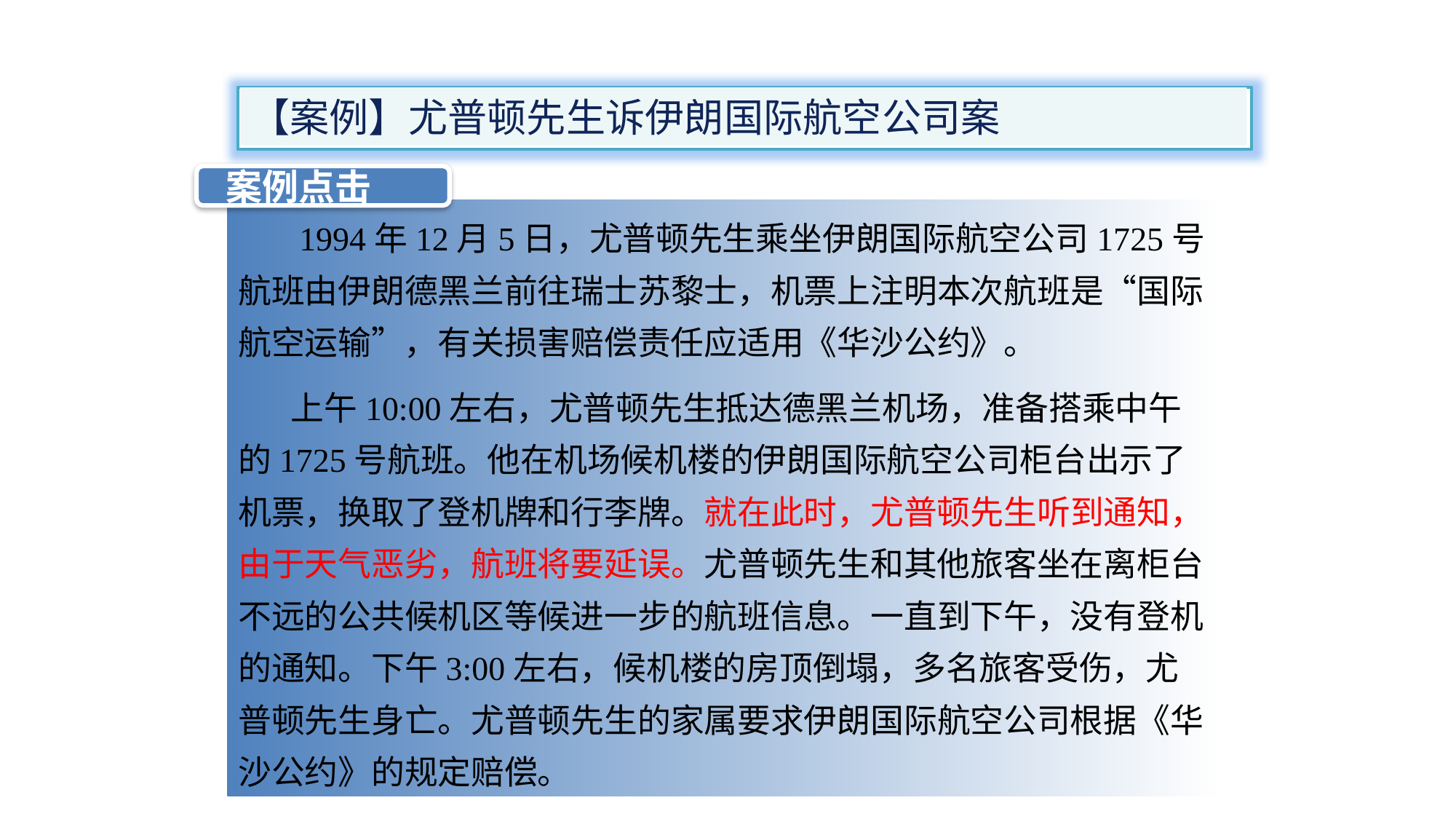

【案例】尤普顿先生诉伊朗国际航空公司案
案例点击
        1994年12月5日，尤普顿先生乘坐伊朗国际航空公司1725号航班由伊朗德黑兰前往瑞士苏黎士，机票上注明本次航班是“国际航空运输”，有关损害赔偿责任应适用《华沙公约》。
      上午10:00左右，尤普顿先生抵达德黑兰机场，准备搭乘中午的1725号航班。他在机场候机楼的伊朗国际航空公司柜台出示了机票，换取了登机牌和行李牌。就在此时，尤普顿先生听到通知，由于天气恶劣，航班将要延误。尤普顿先生和其他旅客坐在离柜台不远的公共候机区等候进一步的航班信息。一直到下午，没有登机的通知。下午3:00左右，候机楼的房顶倒塌，多名旅客受伤，尤普顿先生身亡。尤普顿先生的家属要求伊朗国际航空公司根据《华沙公约》的规定赔偿。
39